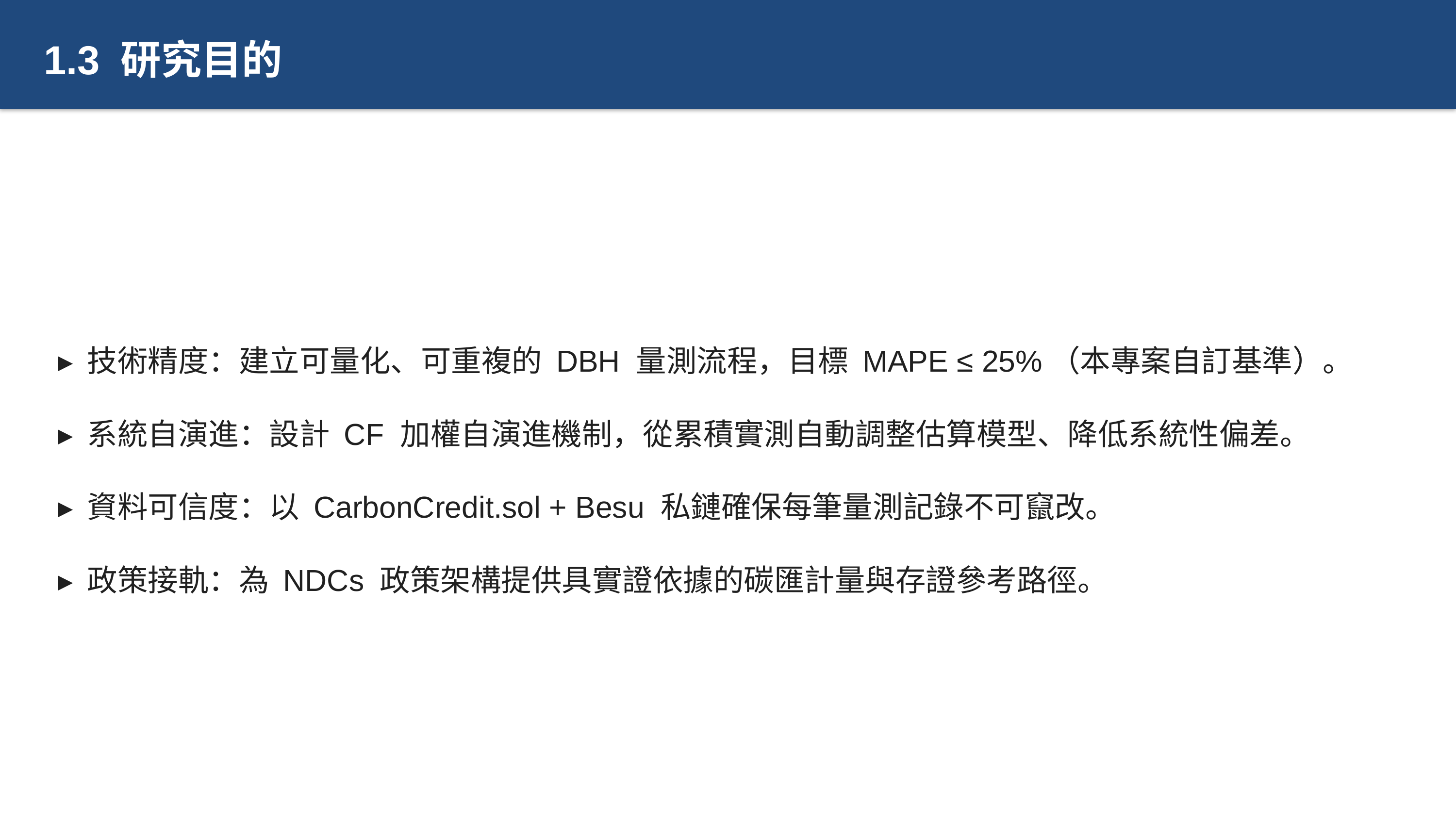

1.3 研究目的
▸ 技術精度：建立可量化、可重複的 DBH 量測流程，目標 MAPE ≤ 25%（本專案自訂基準）。
▸ 系統自演進：設計 CF 加權自演進機制，從累積實測自動調整估算模型、降低系統性偏差。
▸ 資料可信度：以 CarbonCredit.sol + Besu 私鏈確保每筆量測記錄不可竄改。
▸ 政策接軌：為 NDCs 政策架構提供具實證依據的碳匯計量與存證參考路徑。